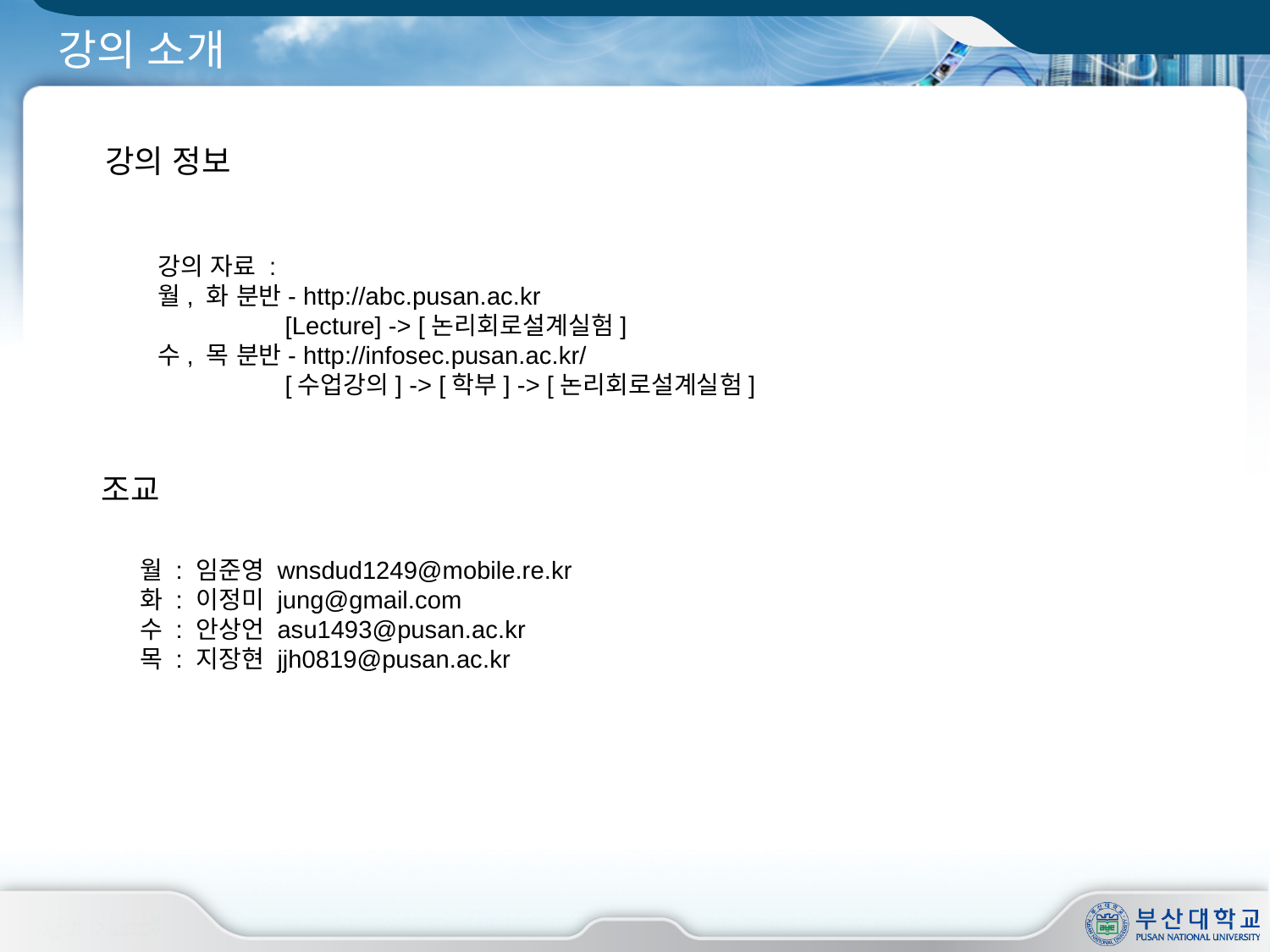

# 강의 소개
강의 정보
강의 자료 :
월, 화 분반- http://abc.pusan.ac.kr
	[Lecture] -> [논리회로설계실험]
수, 목 분반- http://infosec.pusan.ac.kr/
	[수업강의] -> [학부] -> [논리회로설계실험]

조교
월 : 임준영 wnsdud1249@mobile.re.kr
화 : 이정미 jung@gmail.com
수 : 안상언 asu1493@pusan.ac.kr
목 : 지장현 jjh0819@pusan.ac.kr